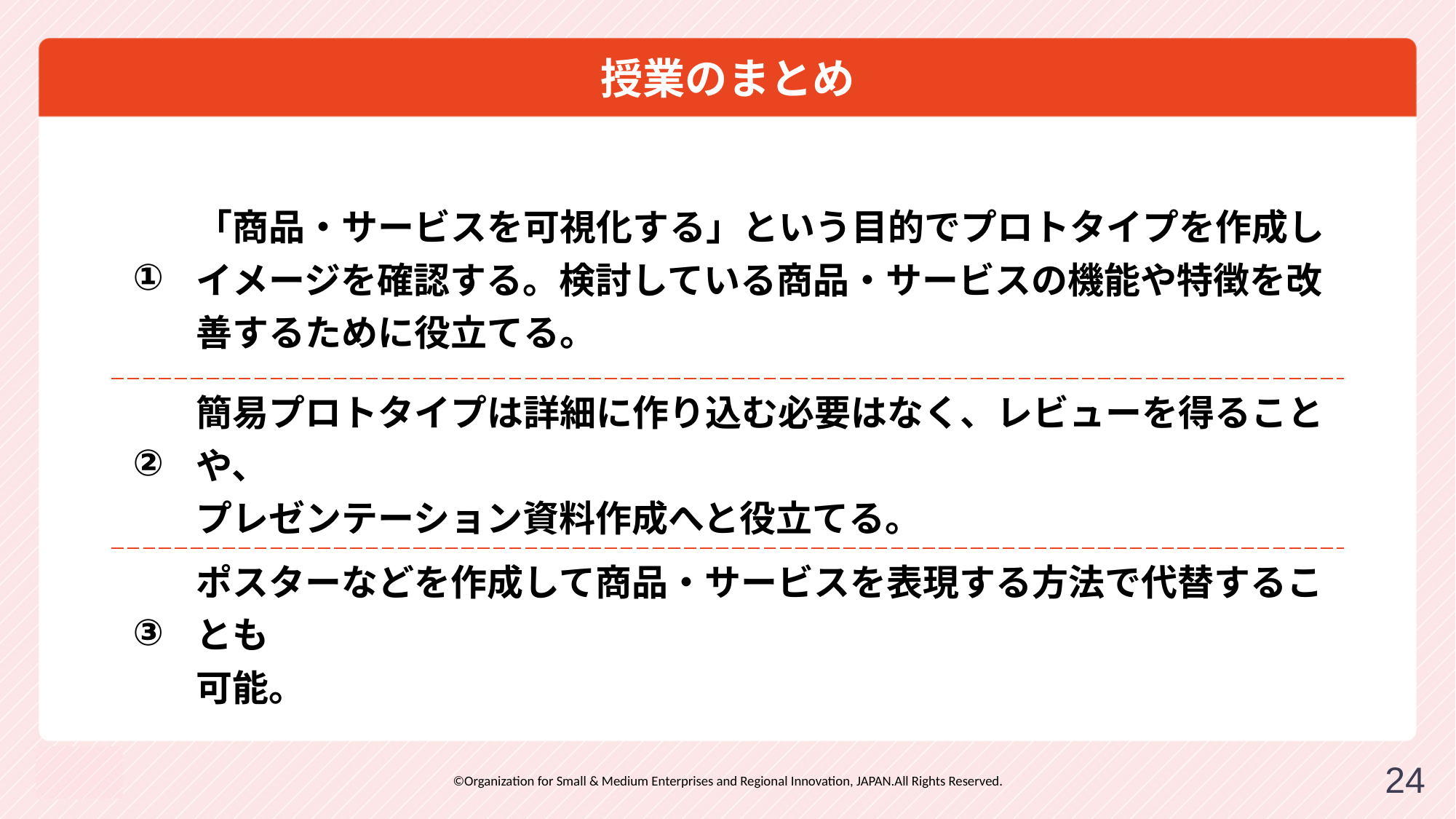

# 授業のまとめ
| ① | 「商品・サービスを可視化する」という目的でプロトタイプを作成しイメージを確認する。検討している商品・サービスの機能や特徴を改善するために役立てる。 |
| --- | --- |
| ② | 簡易プロトタイプは詳細に作り込む必要はなく、レビューを得ることや、 プレゼンテーション資料作成へと役立てる。 |
| ③ | ポスターなどを作成して商品・サービスを表現する方法で代替することも 可能。 |